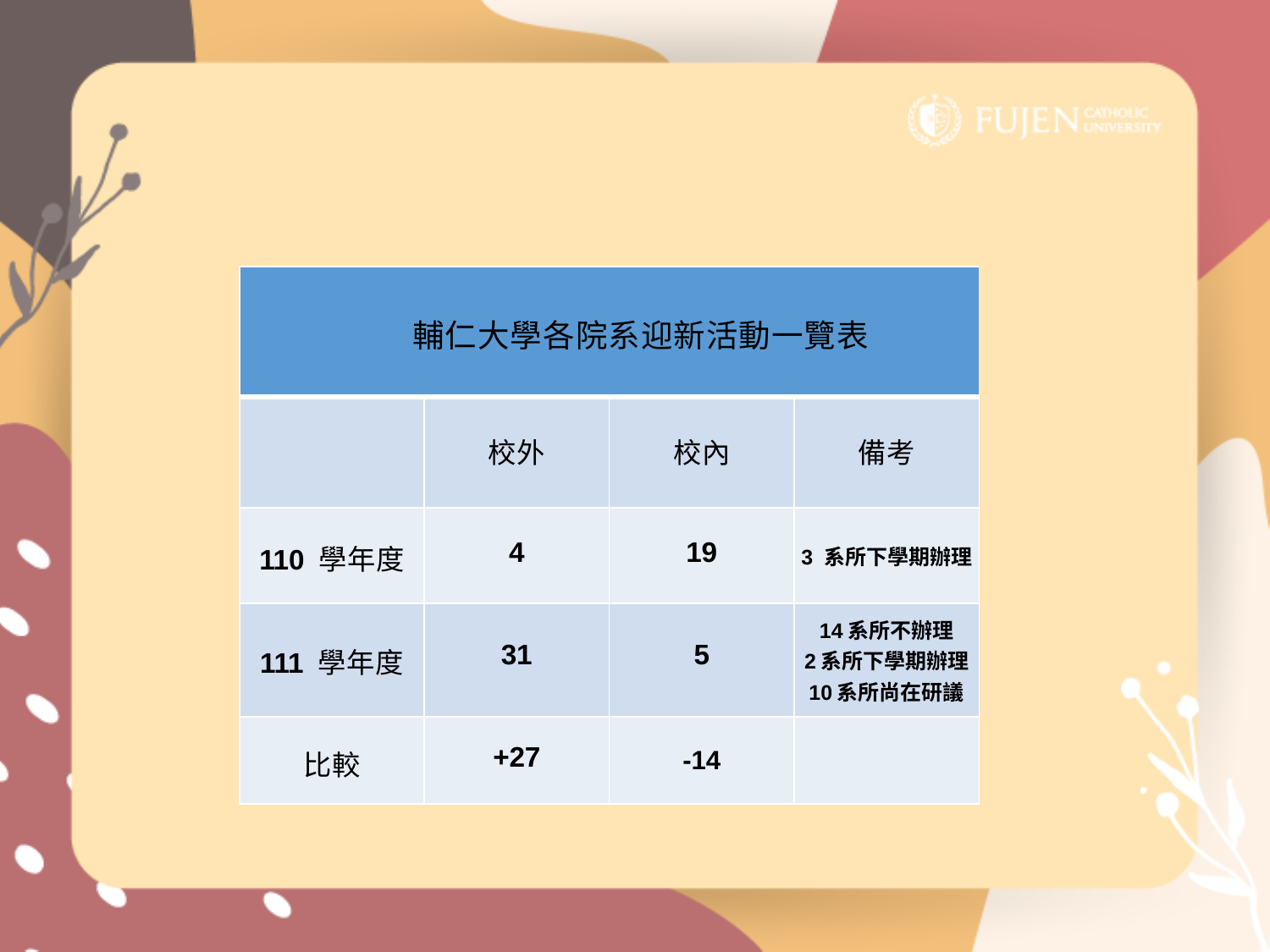

| 輔仁大學各院系迎新活動一覽表 |  |  |  |
| --- | --- | --- | --- |
|  | 校外 | 校內 | 備考 |
| 110 學年度 | 4 | 19 | 3 系所下學期辦理 |
| 111 學年度 | 31 | 5 | 14系所不辦理 2系所下學期辦理 10系所尚在研議 |
| 比較 | +27 | -14 |  |